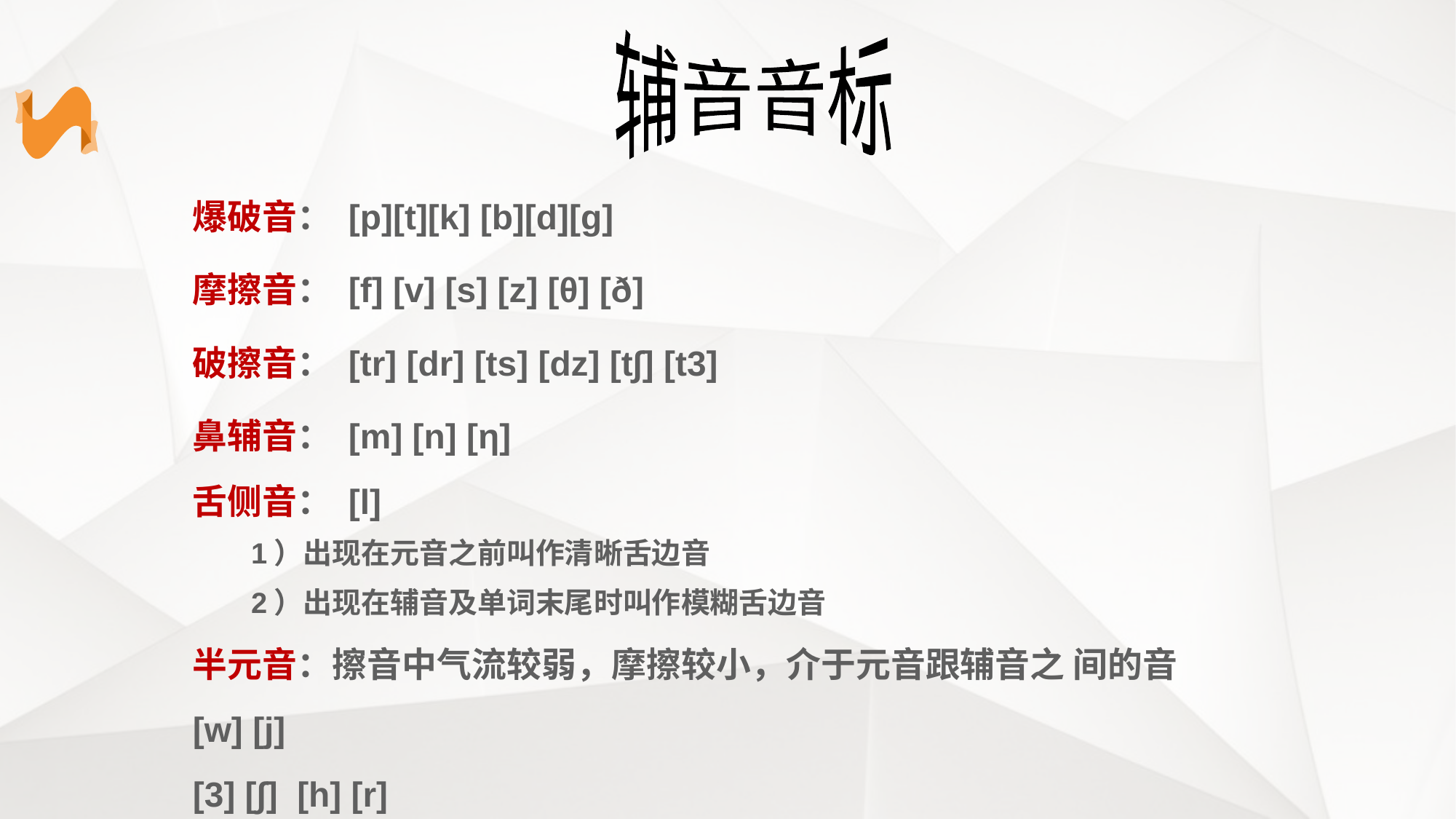

辅音音标
爆破音： [p][t][k] [b][d][g]
摩擦音： [f] [v] [s] [z] [θ] [ð]
破擦音： [tr] [dr] [ts] [dz] [t∫] [t3]
鼻辅音： [m] [n] [η]
舌侧音： [l]
1）出现在元音之前叫作清晰舌边音
2）出现在辅音及单词末尾时叫作模糊舌边音
半元音：擦音中气流较弱，摩擦较小，介于元音跟辅音之 间的音
[w] [j]
[3] [∫]  [h] [r]